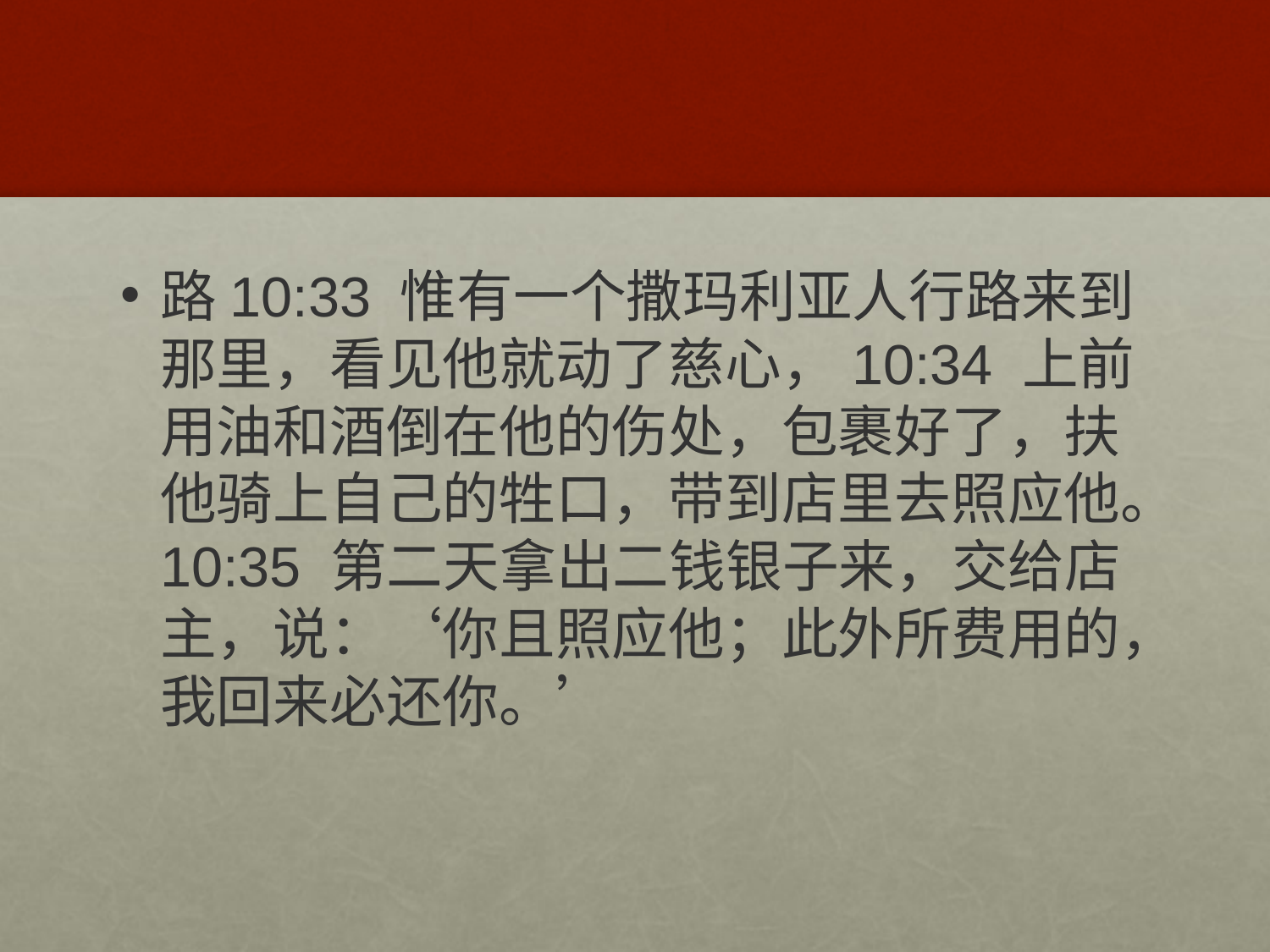

#
路10:33 惟有一个撒玛利亚人行路来到那里，看见他就动了慈心，10:34 上前用油和酒倒在他的伤处，包裹好了，扶他骑上自己的牲口，带到店里去照应他。10:35 第二天拿出二钱银子来，交给店主，说：‘你且照应他；此外所费用的，我回来必还你。’